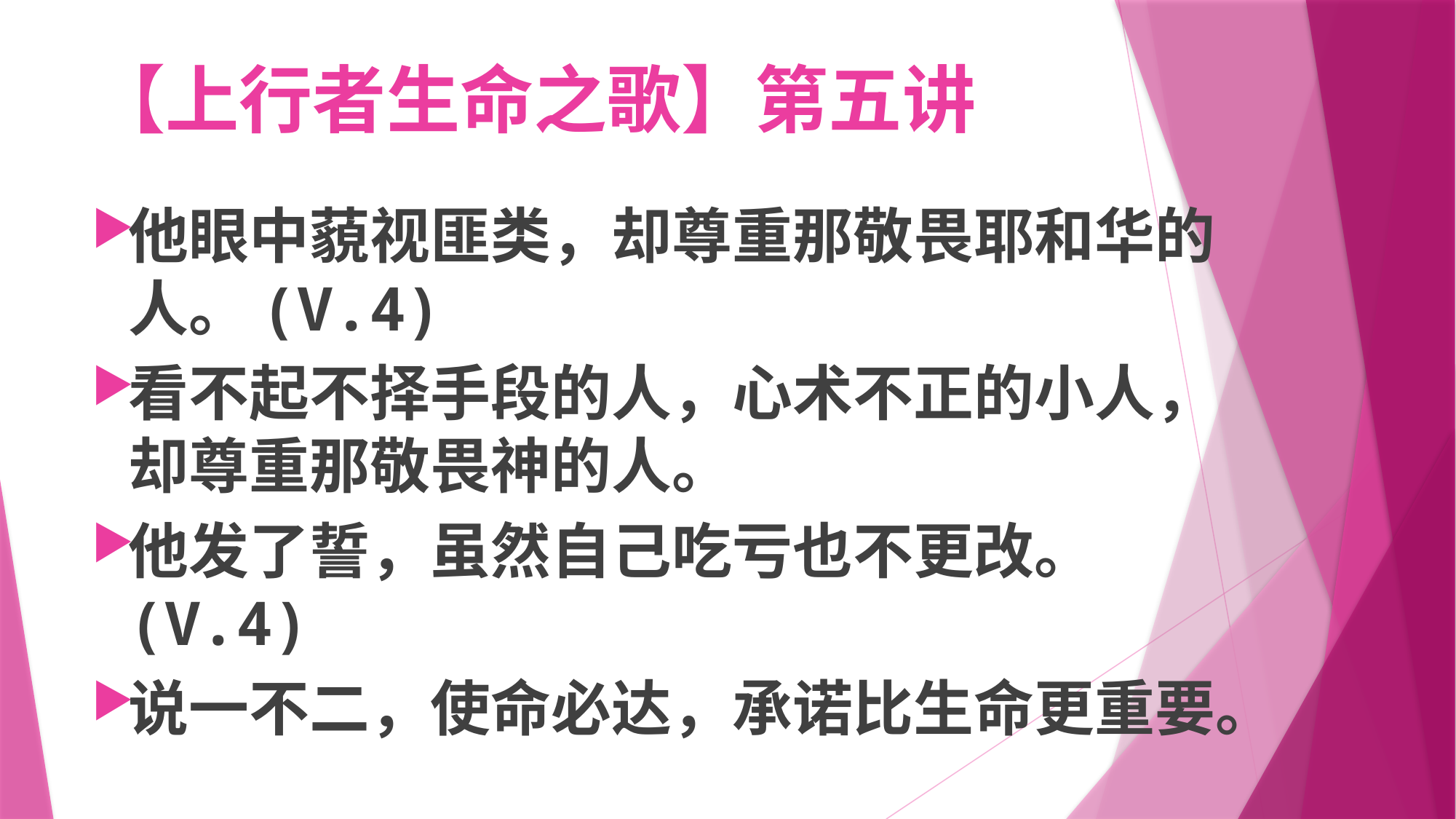

# 【上行者生命之歌】第五讲
他眼中藐视匪类，却尊重那敬畏耶和华的人。(V.4)
看不起不择手段的人，心术不正的小人，却尊重那敬畏神的人。
他发了誓，虽然自己吃亏也不更改。(V.4)
说一不二，使命必达，承诺比生命更重要。